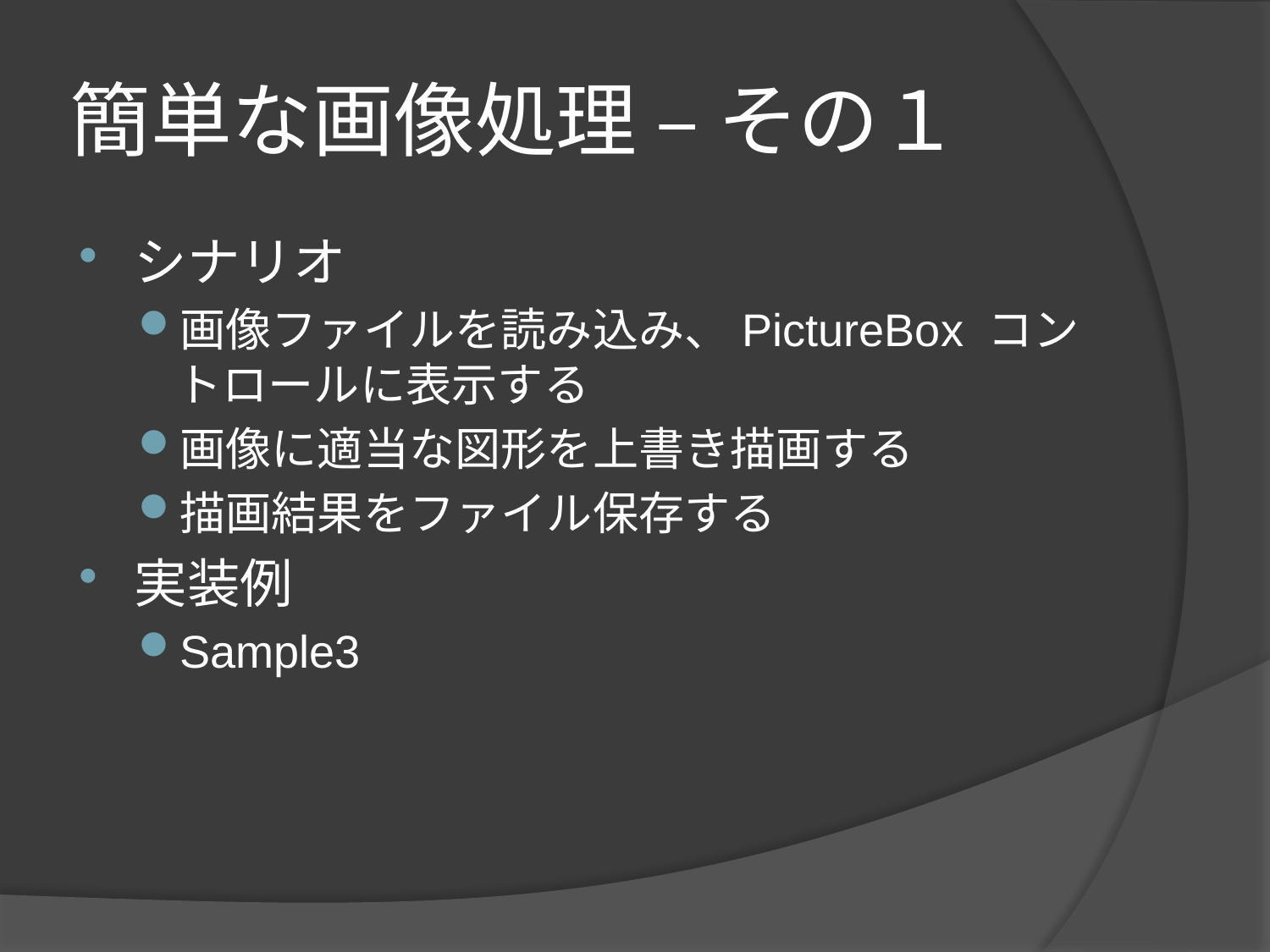

# 簡単な画像処理 – その１
シナリオ
画像ファイルを読み込み、PictureBox コントロールに表示する
画像に適当な図形を上書き描画する
描画結果をファイル保存する
実装例
Sample3